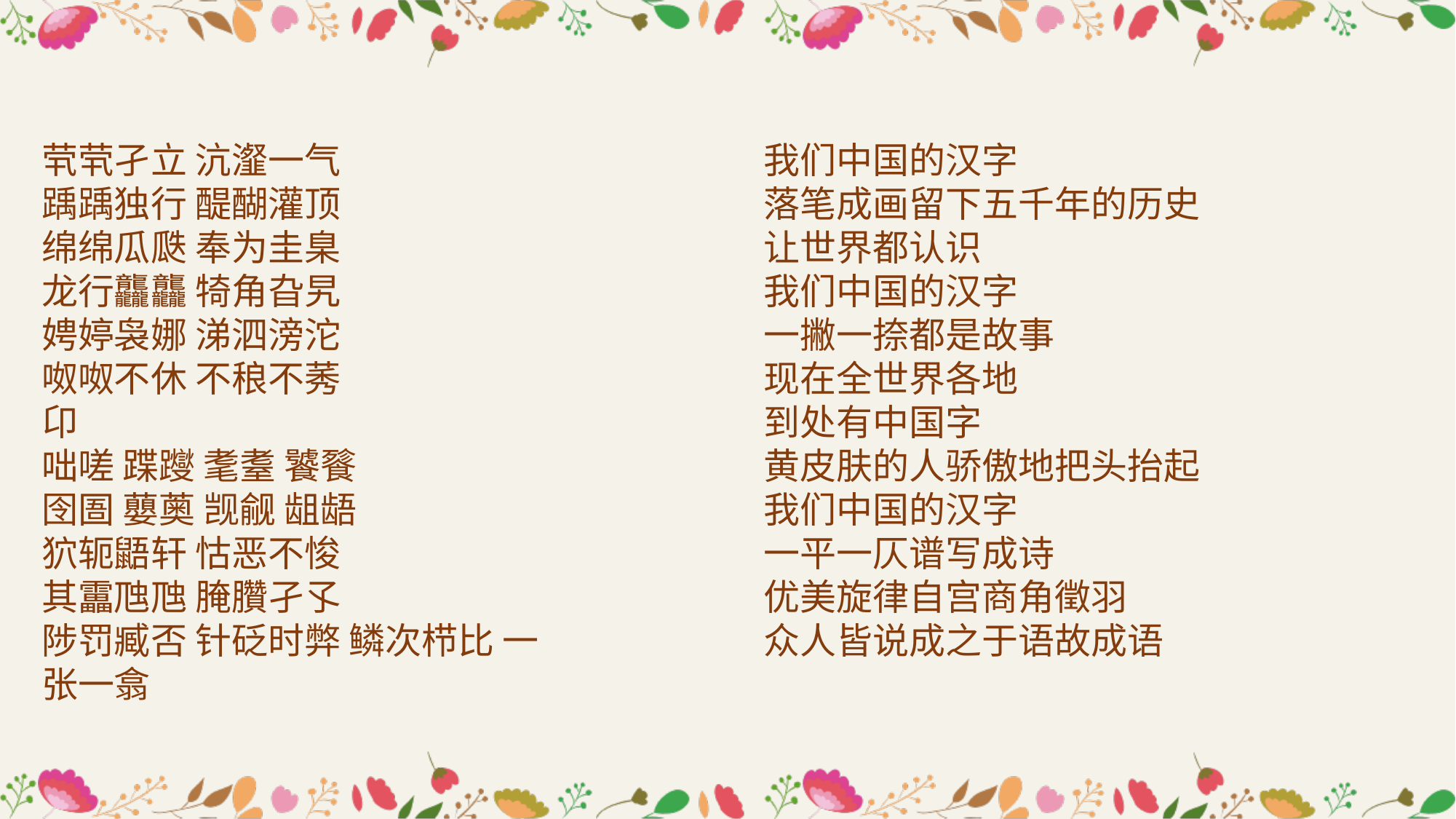

#
茕茕孑立 沆瀣一气
踽踽独行 醍醐灌顶
绵绵瓜瓞 奉为圭臬
龙行龘龘 犄角旮旯
娉婷袅娜 涕泗滂沱
呶呶不休 不稂不莠
卬
咄嗟 蹀躞 耄耋 饕餮
囹圄 蘡薁 觊觎 龃龉
狖轭鼯轩 怙恶不悛
其靁虺虺 腌臢孑孓
陟罚臧否 针砭时弊 鳞次栉比 一张一翕
我们中国的汉字
落笔成画留下五千年的历史
让世界都认识
我们中国的汉字
一撇一捺都是故事
现在全世界各地
到处有中国字
黄皮肤的人骄傲地把头抬起
我们中国的汉字
一平一仄谱写成诗
优美旋律自宫商角徵羽
众人皆说成之于语故成语